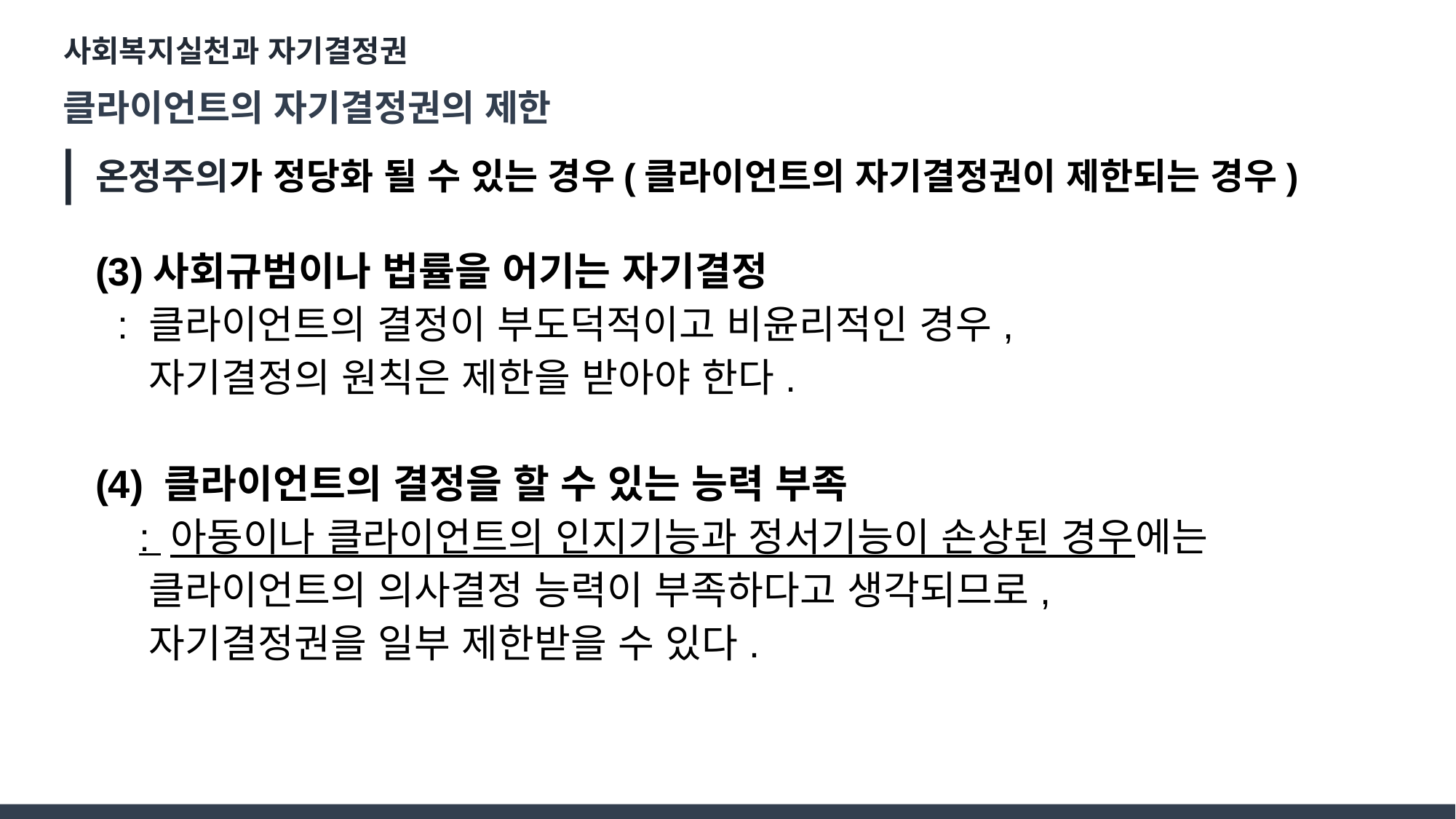

사회복지실천과 자기결정권
클라이언트의 자기결정권의 제한
온정주의가 정당화 될 수 있는 경우(클라이언트의 자기결정권이 제한되는 경우)

(3)사회규범이나 법률을 어기는 자기결정
  : 클라이언트의 결정이 부도덕적이고 비윤리적인 경우,
    자기결정의 원칙은 제한을 받아야 한다.

(4) 클라이언트의 결정을 할 수 있는 능력 부족
    : 아동이나 클라이언트의 인지기능과 정서기능이 손상된 경우에는
    클라이언트의 의사결정 능력이 부족하다고 생각되므로,
    자기결정권을 일부 제한받을 수 있다.